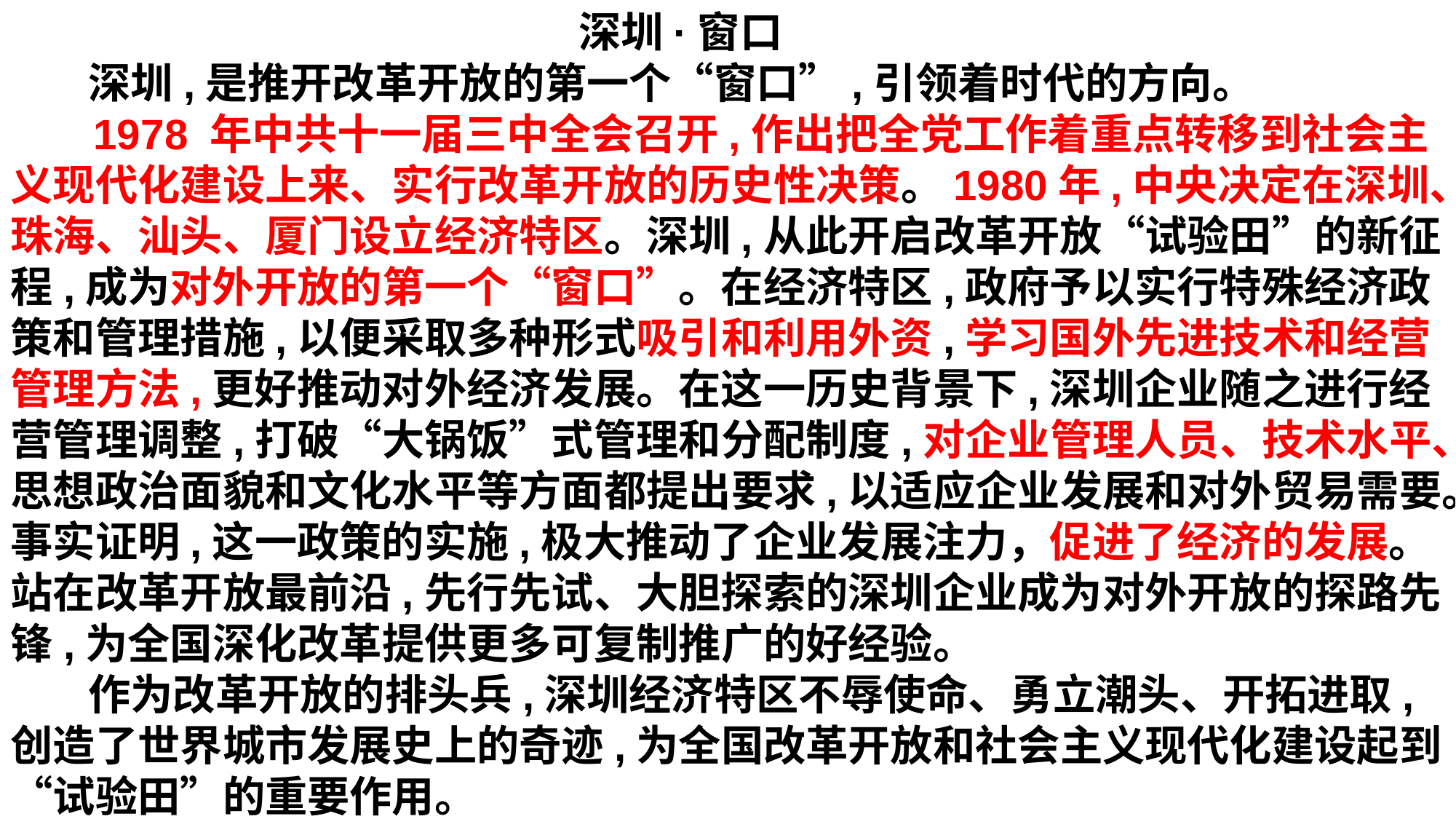

深圳·窗口
       深圳,是推开改革开放的第一个“窗口”,引领着时代的方向。
       1978 年中共十一届三中全会召开,作出把全党工作着重点转移到社会主义现代化建设上来、实行改革开放的历史性决策。1980年,中央决定在深圳、珠海、汕头、厦门设立经济特区。深圳,从此开启改革开放“试验田”的新征程,成为对外开放的第一个“窗口”。在经济特区,政府予以实行特殊经济政策和管理措施,以便采取多种形式吸引和利用外资,学习国外先进技术和经营管理方法,更好推动对外经济发展。在这一历史背景下,深圳企业随之进行经营管理调整,打破“大锅饭”式管理和分配制度,对企业管理人员、技术水平、思想政治面貌和文化水平等方面都提出要求,以适应企业发展和对外贸易需要。事实证明,这一政策的实施,极大推动了企业发展注力，促进了经济的发展。站在改革开放最前沿,先行先试、大胆探索的深圳企业成为对外开放的探路先锋,为全国深化改革提供更多可复制推广的好经验。
       作为改革开放的排头兵,深圳经济特区不辱使命、勇立潮头、开拓进取,创造了世界城市发展史上的奇迹,为全国改革开放和社会主义现代化建设起到“试验田”的重要作用。